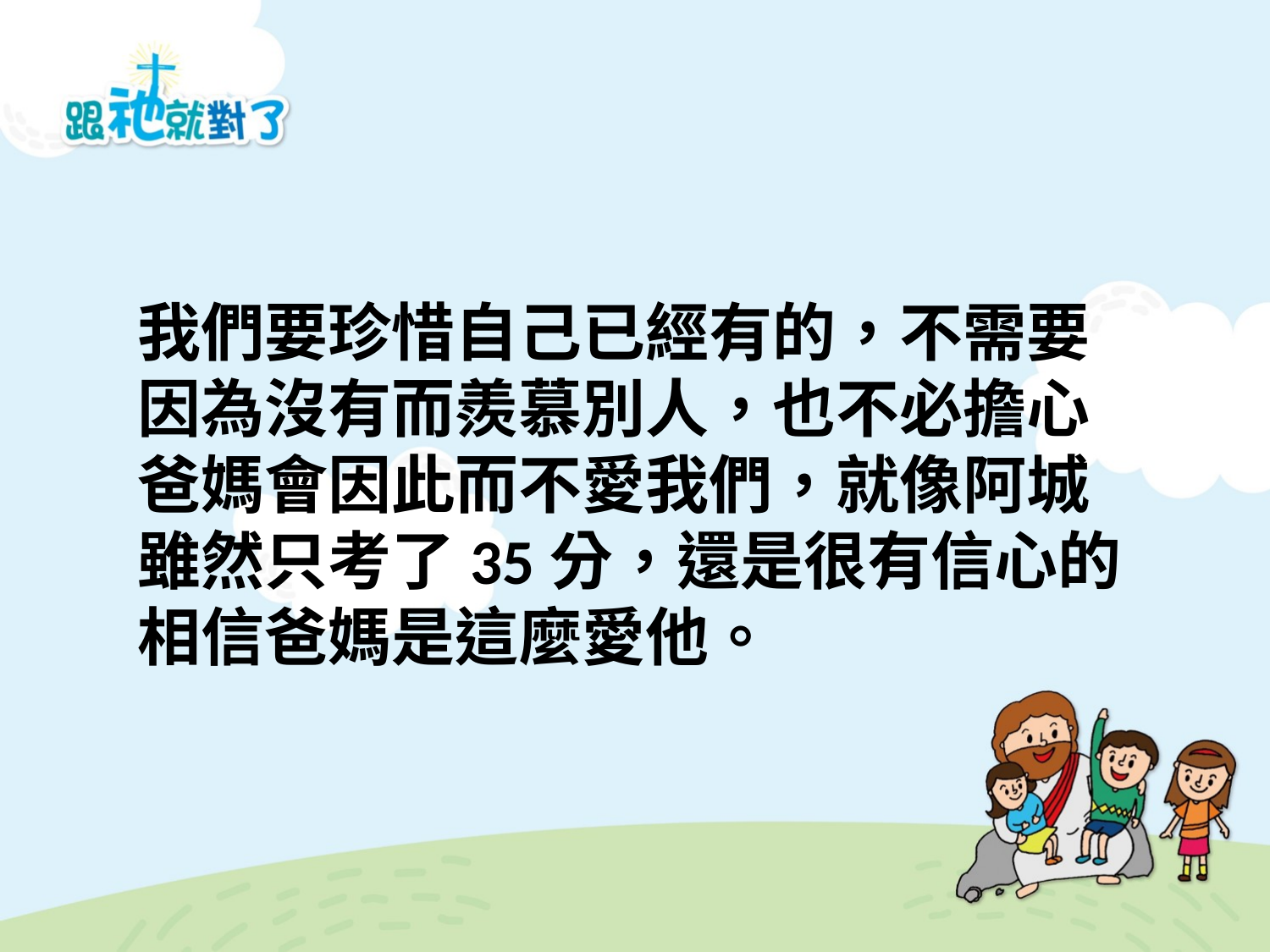

我們要珍惜自己已經有的，不需要因為沒有而羨慕別人，也不必擔心爸媽會因此而不愛我們，就像阿城雖然只考了35分，還是很有信心的相信爸媽是這麼愛他。